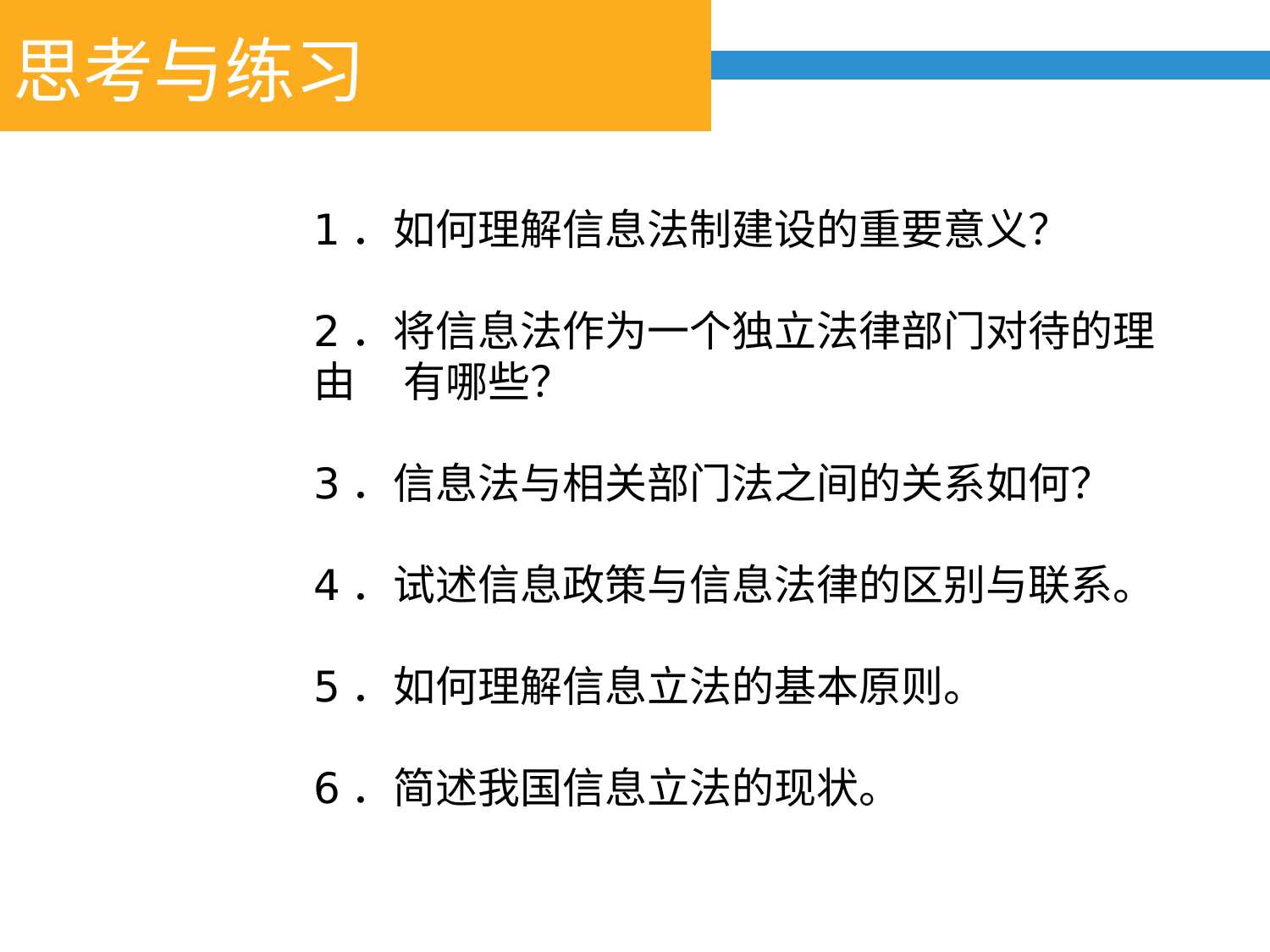

思考与练习
1．如何理解信息法制建设的重要意义？

2．将信息法作为一个独立法律部门对待的理由     有哪些？

3．信息法与相关部门法之间的关系如何？

4．试述信息政策与信息法律的区别与联系。

5．如何理解信息立法的基本原则。

6．简述我国信息立法的现状。